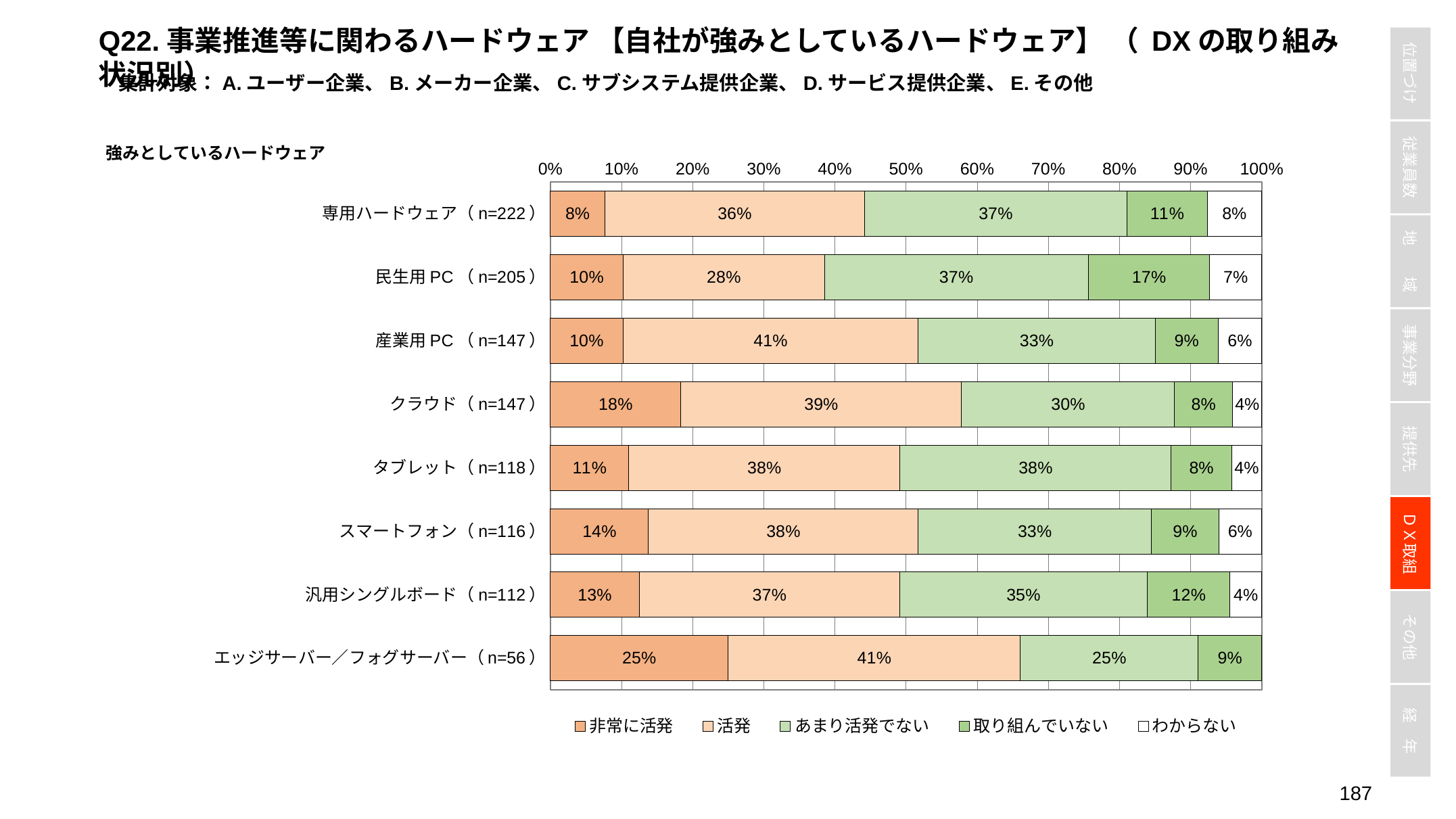

Q22.事業推進等に関わるハードウェア 【自社が強みとしているハードウェア】 （ DXの取り組み状況別）

集計対象：A.ユーザー企業、B.メーカー企業、C.サブシステム提供企業、D.サービス提供企業、E.その他

### Chart

| Category | 非常に活発 | 活発 | あまり活発でない | 取り組んでいない | わからない |
|---|---|---|---|---|---|
| 専用ハードウェア（n=222） | 0.07657657657657657 | 0.36486486486486486 | 0.36936936936936937 | 0.11261261261261261 | 0.07657657657657657 |
| 民生用PC（n=205） | 0.1024390243902439 | 0.28292682926829266 | 0.37073170731707317 | 0.17073170731707318 | 0.07317073170731707 |
| 産業用PC（n=147） | 0.10204081632653061 | 0.41496598639455784 | 0.3333333333333333 | 0.08843537414965986 | 0.061224489795918366 |
| クラウド（n=147） | 0.1836734693877551 | 0.3945578231292517 | 0.29931972789115646 | 0.08163265306122448 | 0.04081632653061224 |
| タブレット（n=118） | 0.11016949152542373 | 0.3813559322033898 | 0.3813559322033898 | 0.0847457627118644 | 0.0423728813559322 |
| スマートフォン（n=116） | 0.13793103448275862 | 0.3793103448275862 | 0.3275862068965517 | 0.09482758620689655 | 0.0603448275862069 |
| 汎用シングルボード（n=112） | 0.125 | 0.36607142857142855 | 0.3482142857142857 | 0.11607142857142858 | 0.044642857142857144 |
| エッジサーバー／フォグサーバー（n=56） | 0.25 | 0.4107142857142857 | 0.25 | 0.08928571428571429 | 0.0 |
187